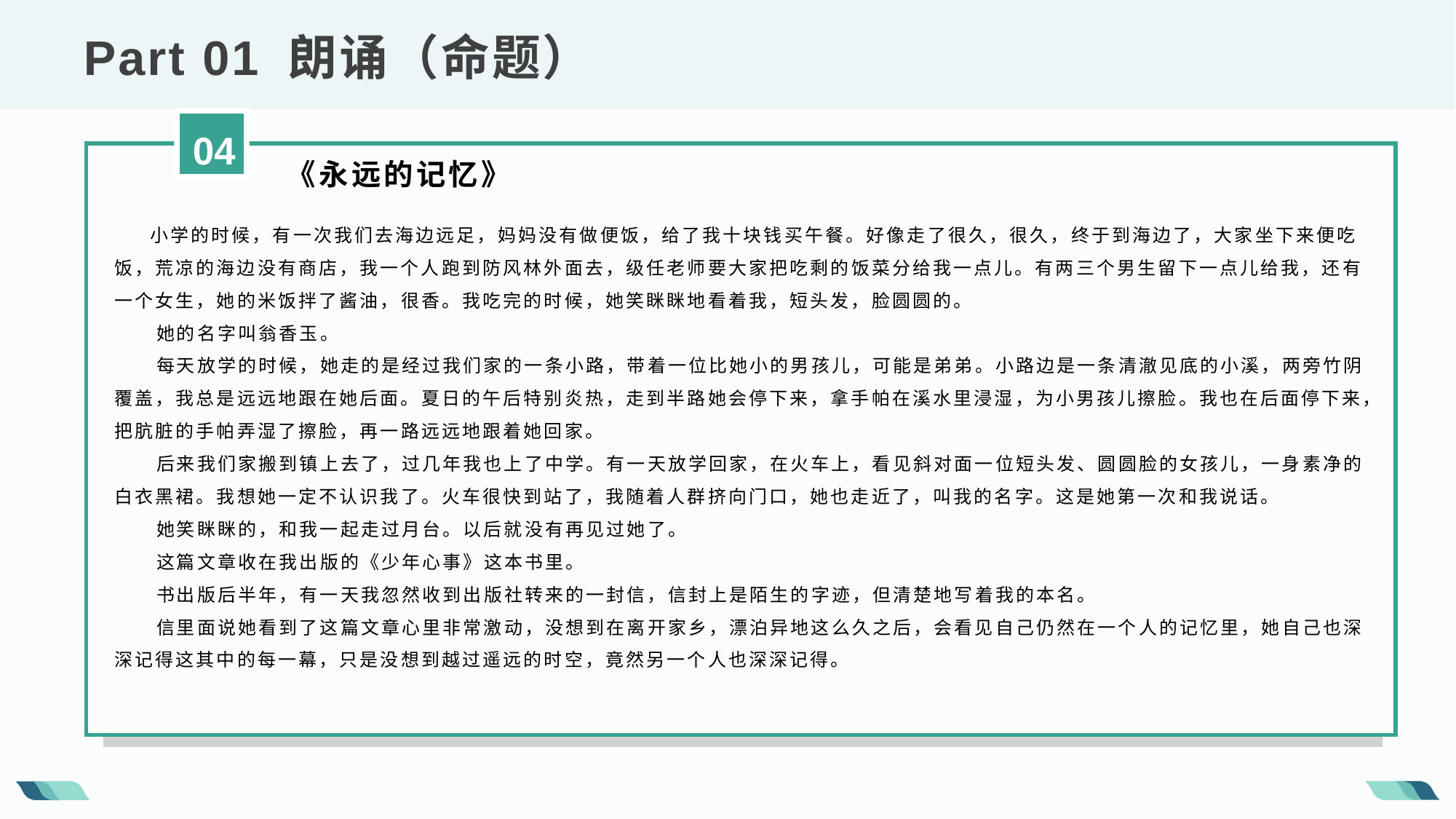

Part 01 朗诵（命题）

04

  《永远的记忆》

     小学的时候，有一次我们去海边远足，妈妈没有做便饭，给了我十块钱买午餐。好像走了很久，很久，终于到海边了，大家坐下来便吃饭，荒凉的海边没有商店，我一个人跑到防风林外面去，级任老师要大家把吃剩的饭菜分给我一点儿。有两三个男生留下一点儿给我，还有一个女生，她的米饭拌了酱油，很香。我吃完的时候，她笑眯眯地看着我，短头发，脸圆圆的。
      她的名字叫翁香玉。
      每天放学的时候，她走的是经过我们家的一条小路，带着一位比她小的男孩儿，可能是弟弟。小路边是一条清澈见底的小溪，两旁竹阴覆盖，我总是远远地跟在她后面。夏日的午后特别炎热，走到半路她会停下来，拿手帕在溪水里浸湿，为小男孩儿擦脸。我也在后面停下来，把肮脏的手帕弄湿了擦脸，再一路远远地跟着她回家。
      后来我们家搬到镇上去了，过几年我也上了中学。有一天放学回家，在火车上，看见斜对面一位短头发、圆圆脸的女孩儿，一身素净的白衣黑裙。我想她一定不认识我了。火车很快到站了，我随着人群挤向门口，她也走近了，叫我的名字。这是她第一次和我说话。
      她笑眯眯的，和我一起走过月台。以后就没有再见过她了。
      这篇文章收在我出版的《少年心事》这本书里。
      书出版后半年，有一天我忽然收到出版社转来的一封信，信封上是陌生的字迹，但清楚地写着我的本名。
      信里面说她看到了这篇文章心里非常激动，没想到在离开家乡，漂泊异地这么久之后，会看见自己仍然在一个人的记忆里，她自己也深深记得这其中的每一幕，只是没想到越过遥远的时空，竟然另一个人也深深记得。